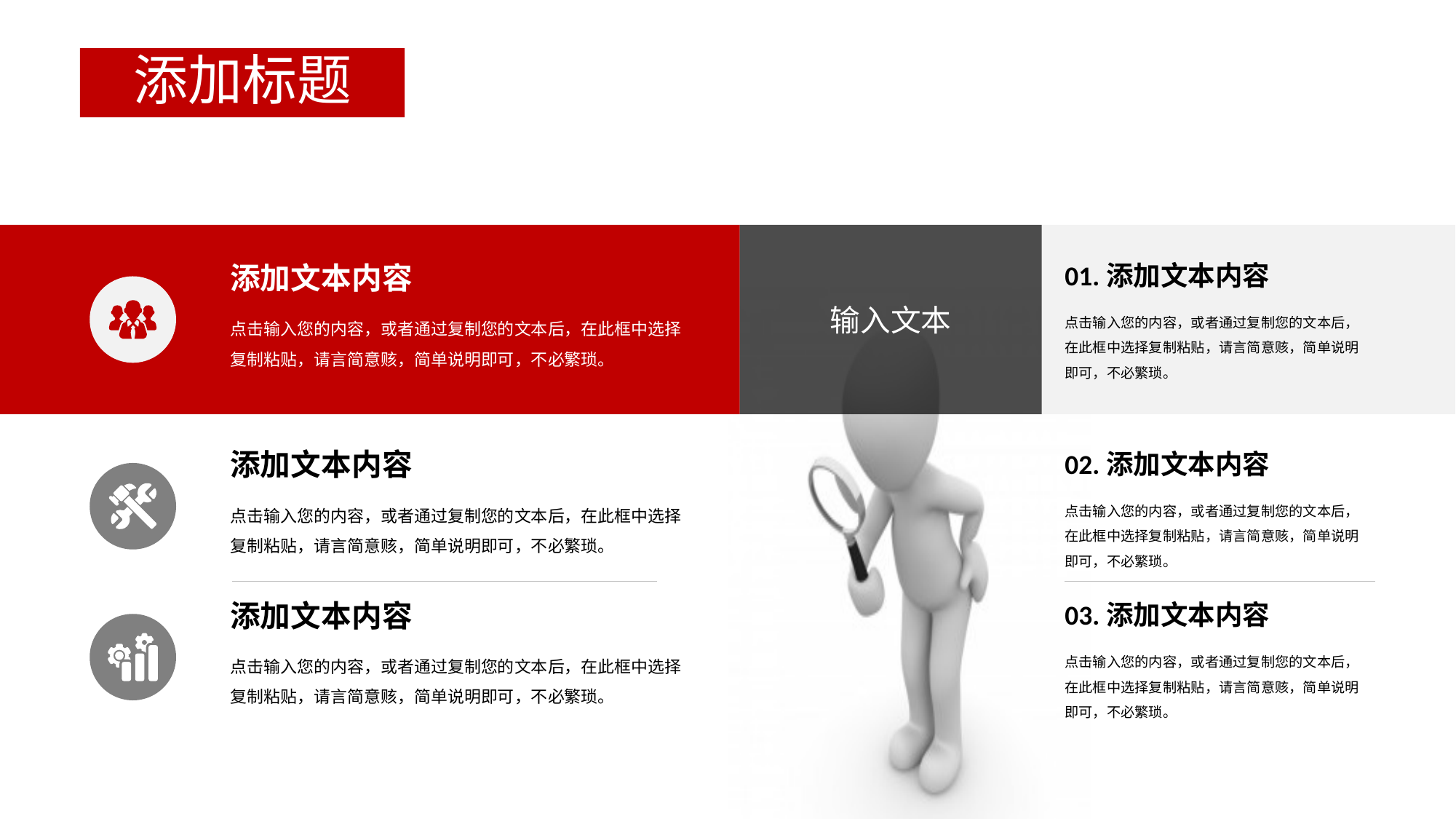

# 添加标题

输入文本

添加文本内容
点击输入您的内容，或者通过复制您的文本后，在此框中选择复制粘贴，请言简意赅，简单说明即可，不必繁琐。

01.添加文本内容
点击输入您的内容，或者通过复制您的文本后，在此框中选择复制粘贴，请言简意赅，简单说明即可，不必繁琐。

添加文本内容
点击输入您的内容，或者通过复制您的文本后，在此框中选择复制粘贴，请言简意赅，简单说明即可，不必繁琐。

02.添加文本内容
点击输入您的内容，或者通过复制您的文本后，在此框中选择复制粘贴，请言简意赅，简单说明即可，不必繁琐。

添加文本内容
点击输入您的内容，或者通过复制您的文本后，在此框中选择复制粘贴，请言简意赅，简单说明即可，不必繁琐。
03.添加文本内容
点击输入您的内容，或者通过复制您的文本后，在此框中选择复制粘贴，请言简意赅，简单说明即可，不必繁琐。